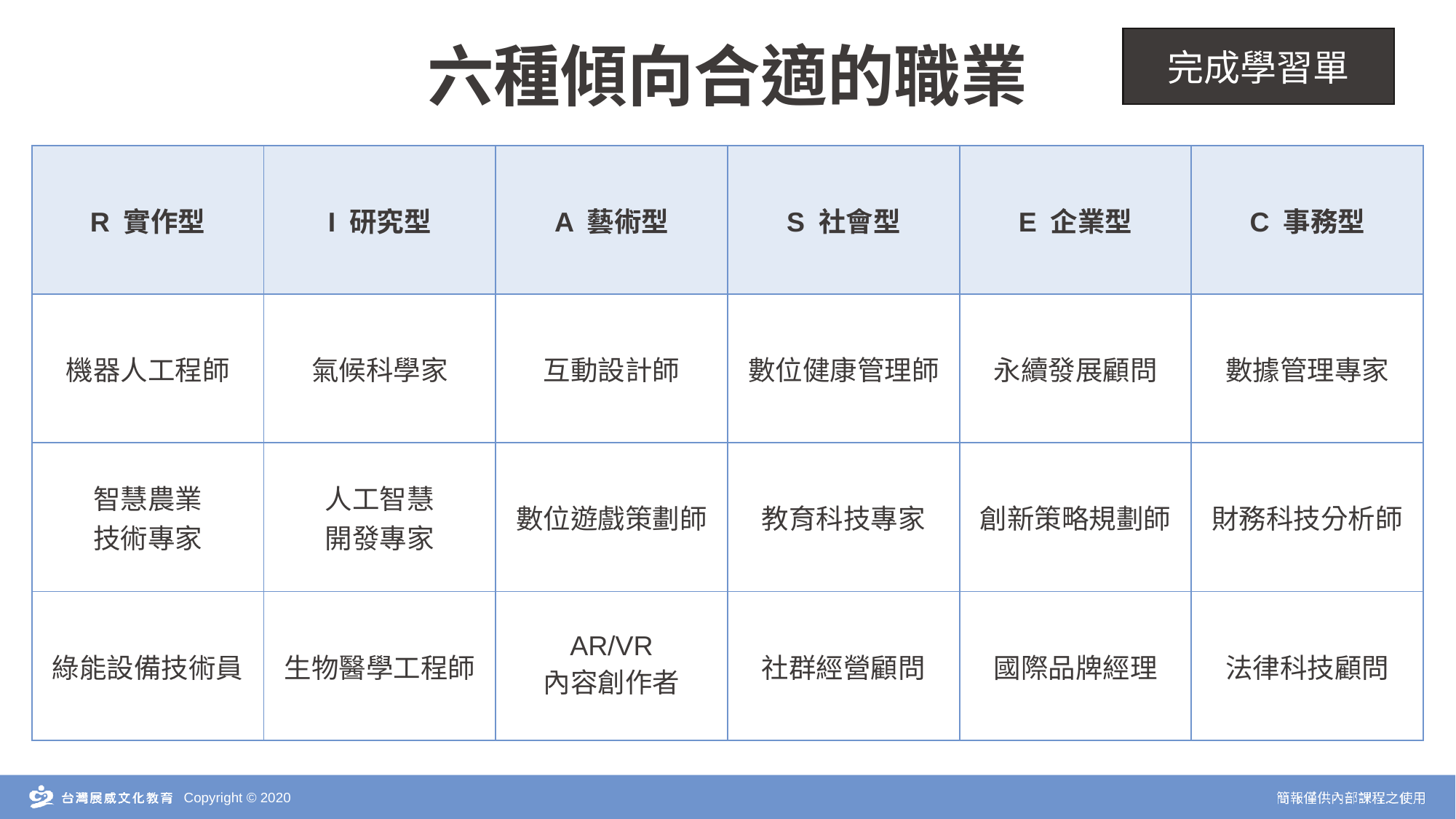

完成學習單
# 六種傾向合適的職業
| R 實作型 | I 研究型 | A 藝術型 | S 社會型 | E 企業型 | C 事務型 |
| --- | --- | --- | --- | --- | --- |
| 機器人工程師 | 氣候科學家 | 互動設計師 | 數位健康管理師 | 永續發展顧問 | 數據管理專家 |
| 智慧農業 技術專家 | 人工智慧 開發專家 | 數位遊戲策劃師 | 教育科技專家 | 創新策略規劃師 | 財務科技分析師 |
| 綠能設備技術員 | 生物醫學工程師 | AR/VR 內容創作者 | 社群經營顧問 | 國際品牌經理 | 法律科技顧問 |